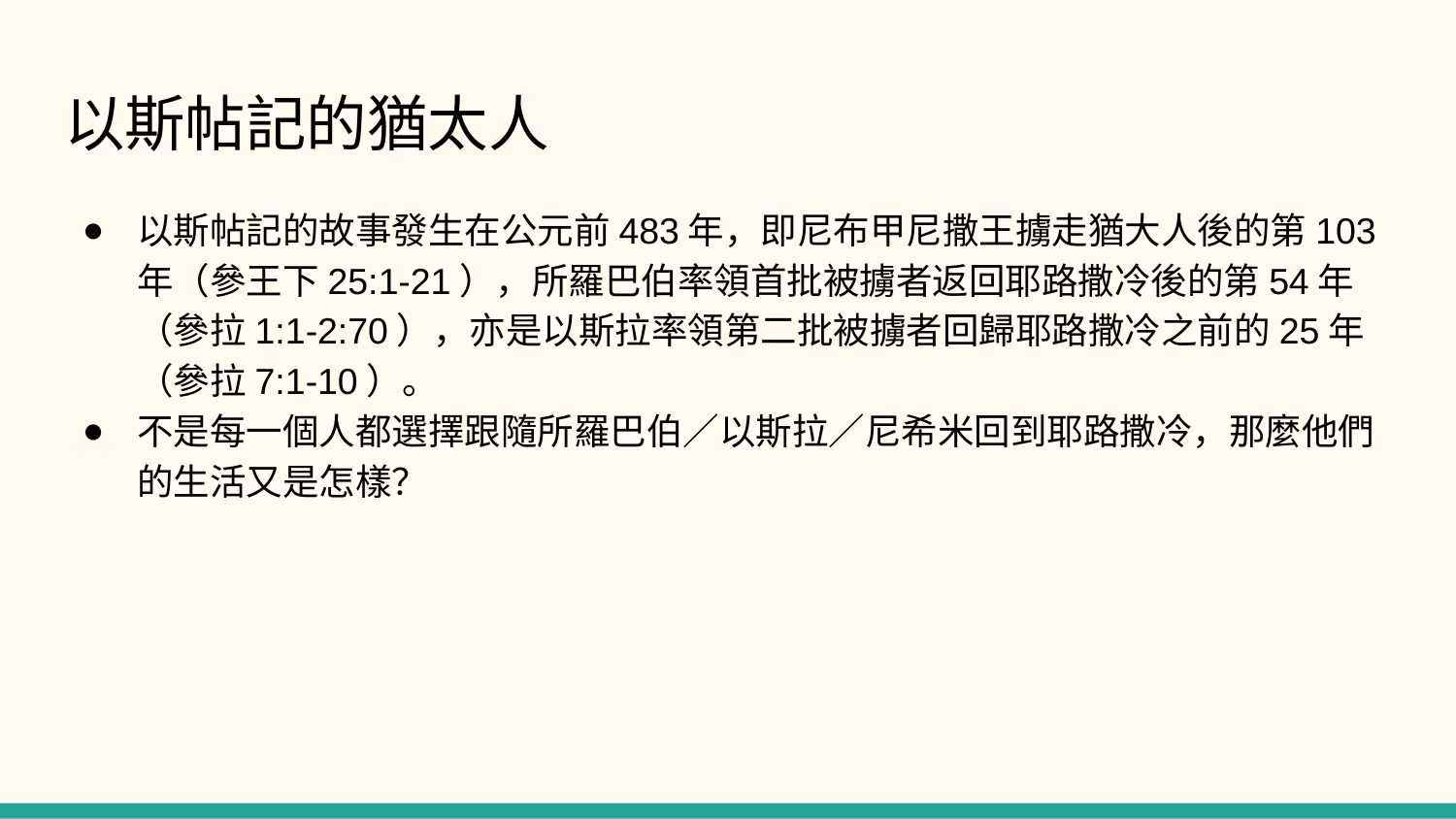

# 以斯帖記的猶太人
以斯帖記的故事發生在公元前483年，即尼布甲尼撒王擄走猶大人後的第103年（參王下25:1-21），所羅巴伯率領首批被擄者返回耶路撒冷後的第54年（參拉1:1-2:70），亦是以斯拉率領第二批被擄者回歸耶路撒冷之前的25年（參拉7:1-10）。
不是每一個人都選擇跟隨所羅巴伯／以斯拉／尼希米回到耶路撒冷，那麼他們的生活又是怎樣？